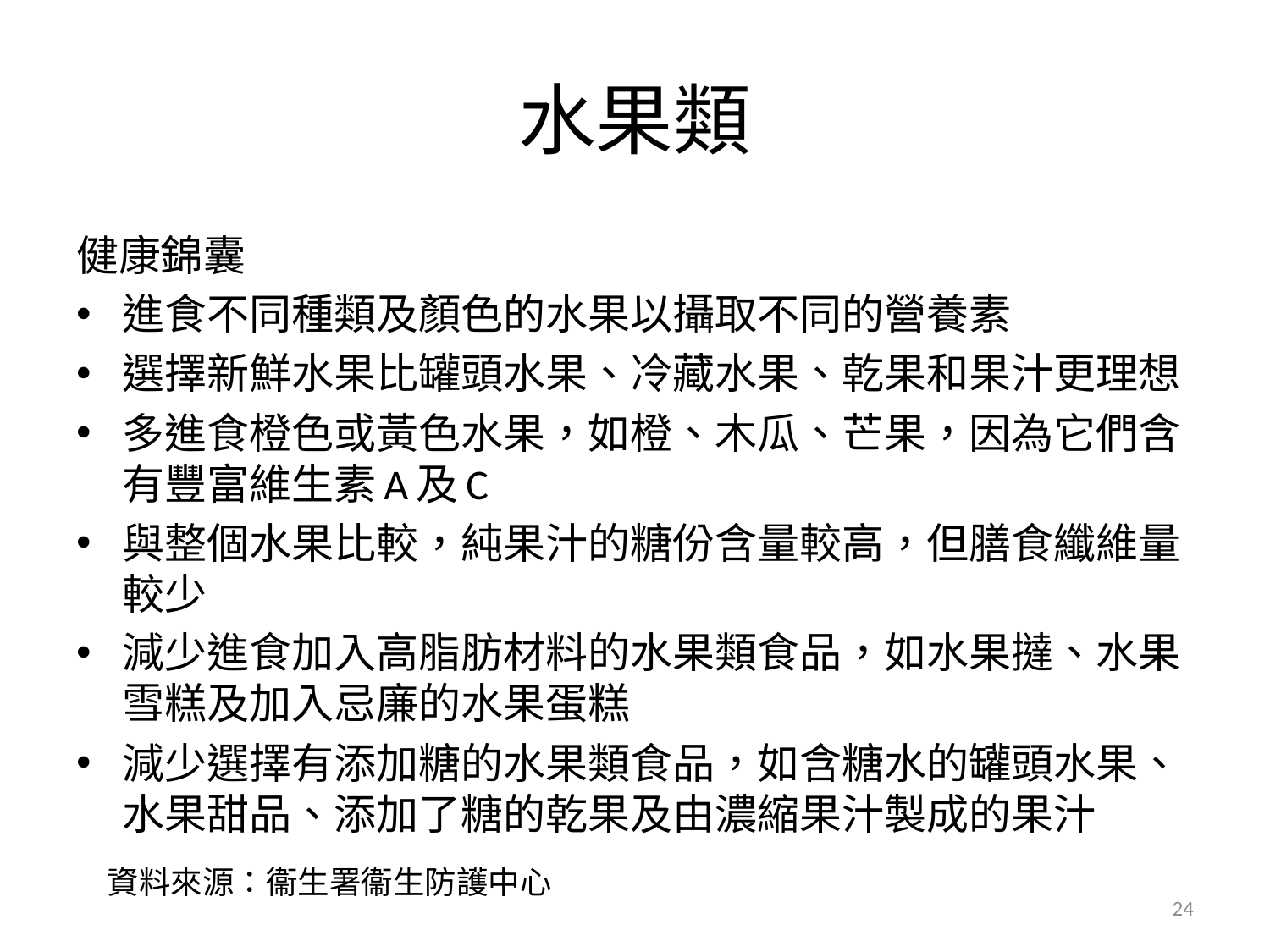

# 水果類
健康錦囊
進食不同種類及顏色的水果以攝取不同的營養素
選擇新鮮水果比罐頭水果、冷藏水果、乾果和果汁更理想
多進食橙色或黃色水果，如橙、木瓜、芒果，因為它們含有豐富維生素A及C
與整個水果比較，純果汁的糖份含量較高，但膳食纖維量較少
減少進食加入高脂肪材料的水果類食品，如水果撻、水果雪糕及加入忌廉的水果蛋糕
減少選擇有添加糖的水果類食品，如含糖水的罐頭水果、水果甜品、添加了糖的乾果及由濃縮果汁製成的果汁
資料來源：衞生署衞生防護中心
24